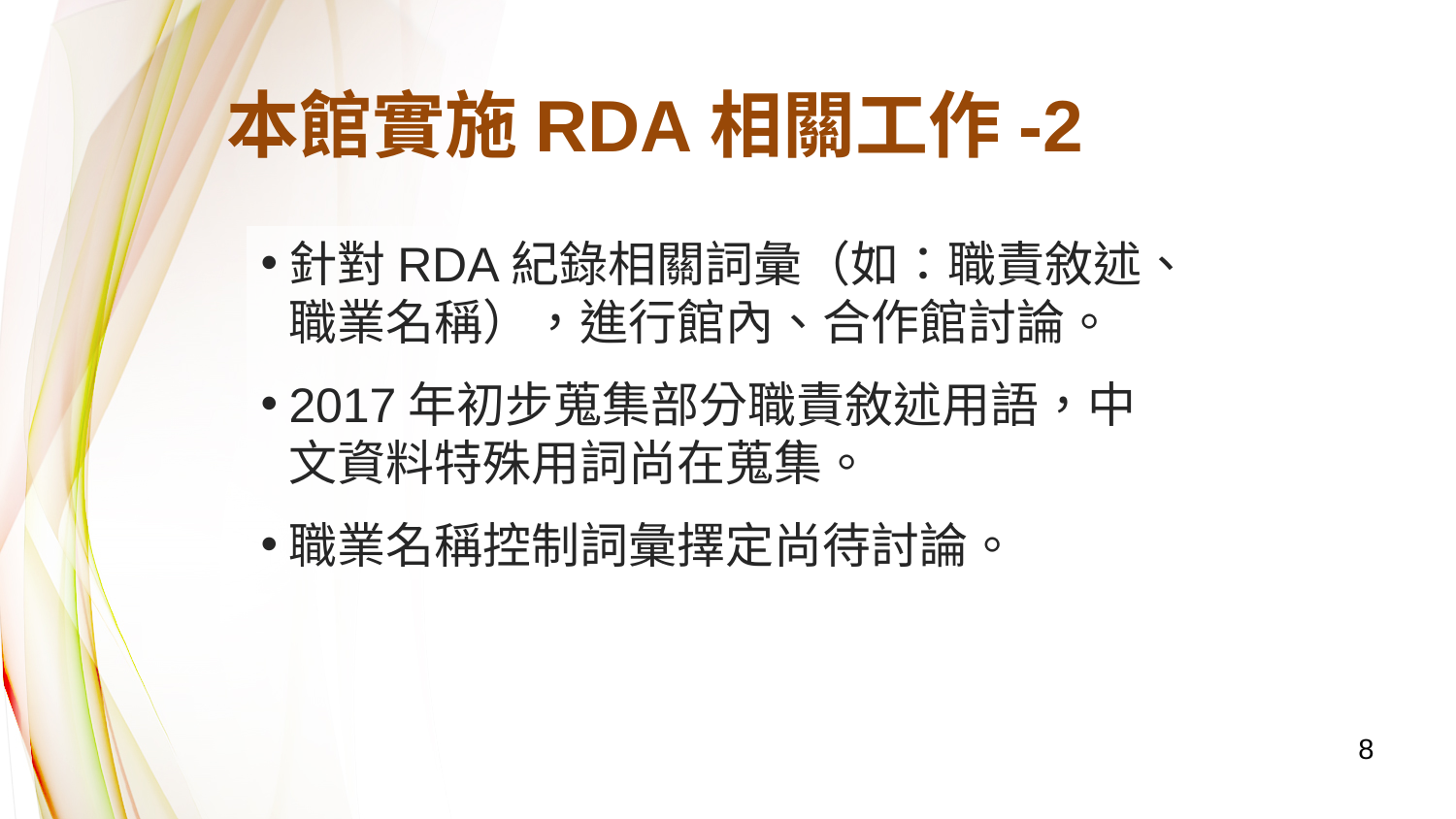

本館實施RDA相關工作-2
針對RDA紀錄相關詞彙（如：職責敘述、職業名稱），進行館內、合作館討論。
2017年初步蒐集部分職責敘述用語，中文資料特殊用詞尚在蒐集。
職業名稱控制詞彙擇定尚待討論。
8